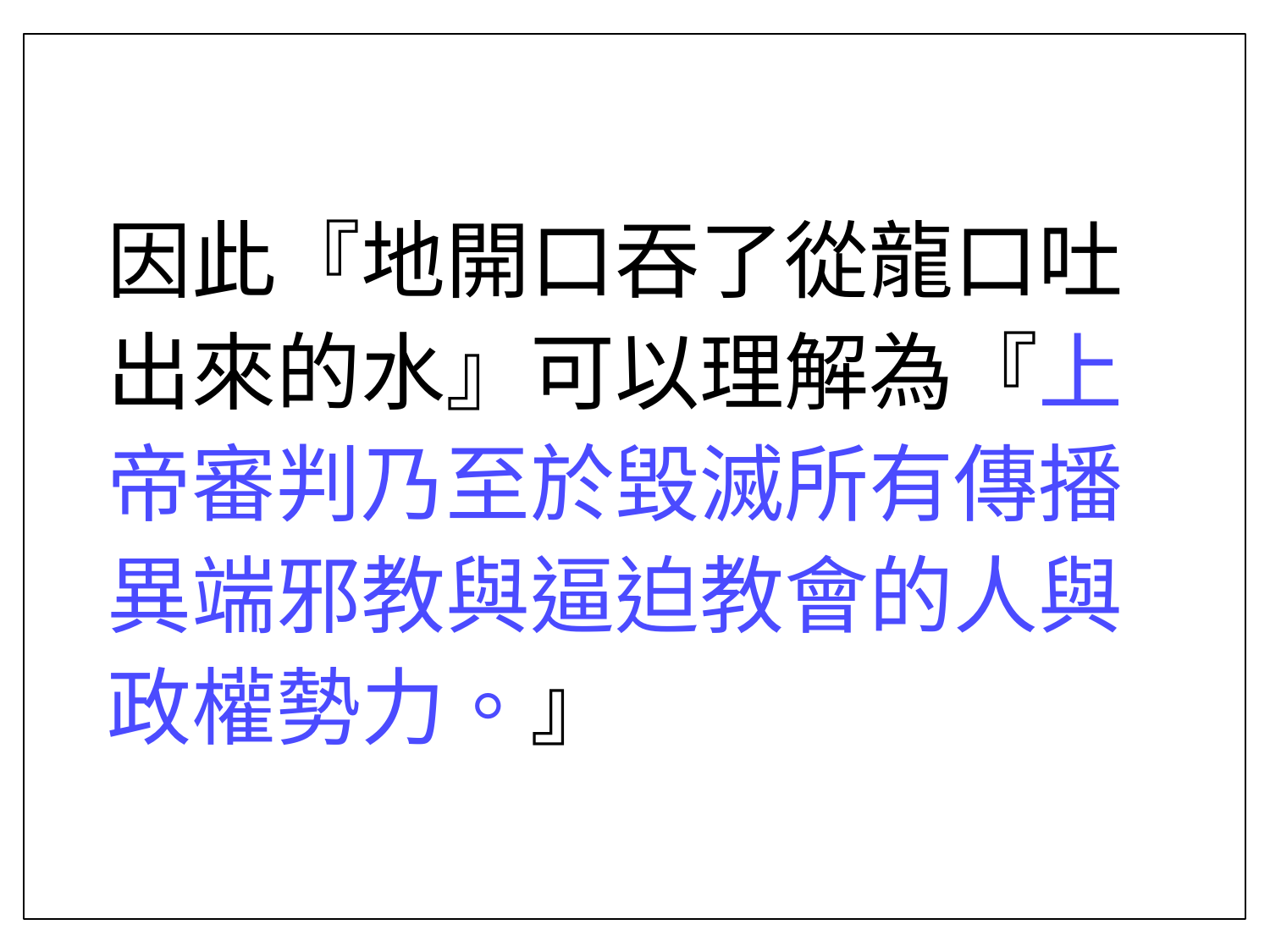

因此『地開口吞了從龍口吐出來的水』可以理解為『上帝審判乃至於毀滅所有傳播異端邪教與逼迫教會的人與政權勢力。』